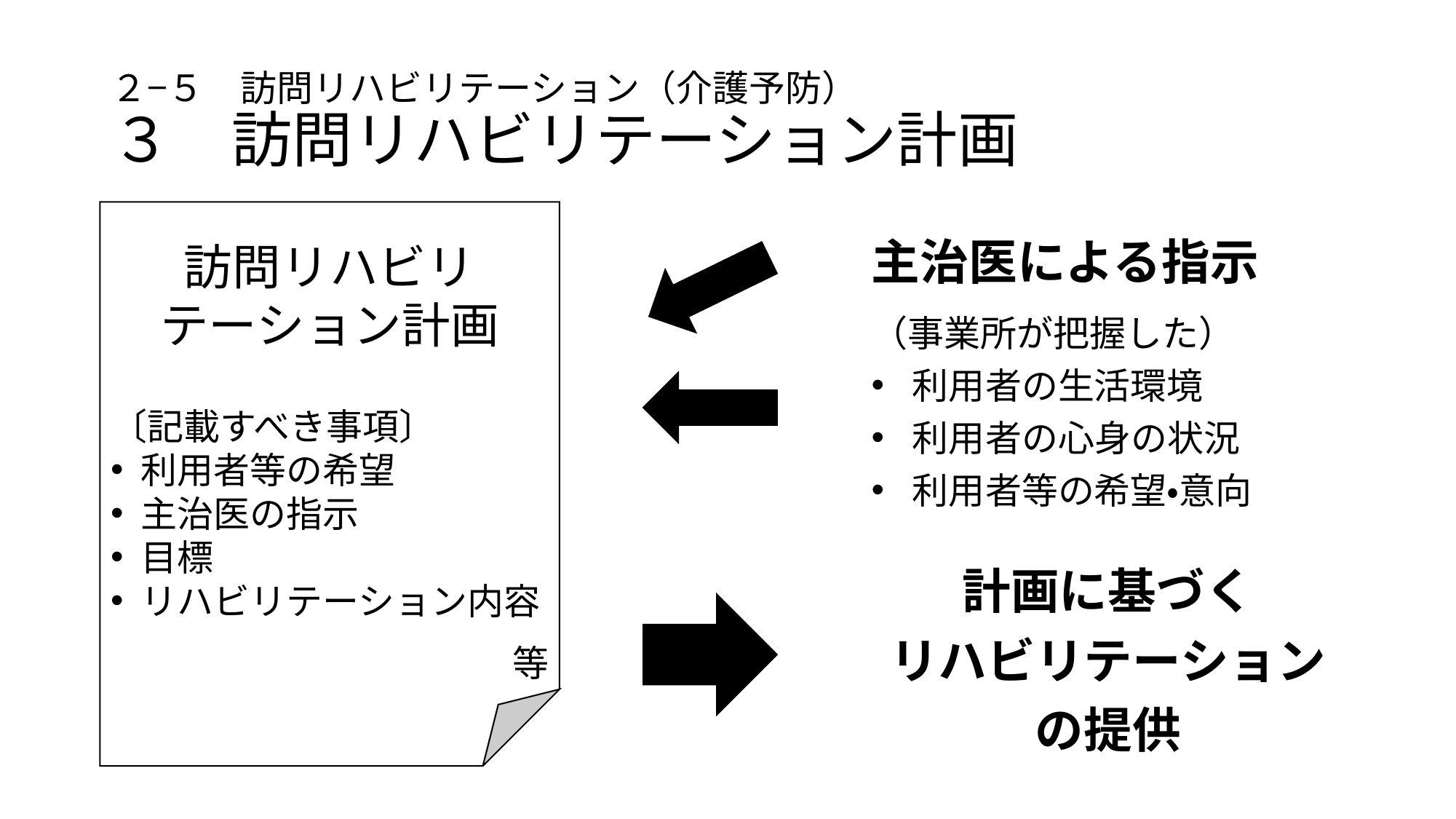

# ２−５　訪問リハビリテーション（介護予防） ３　訪問リハビリテーション計画
訪問リハビリ
テーション計画

〔記載すべき事項〕
利用者等の希望
主治医の指示
目標
リハビリテーション内容
等
主治医による指示

（事業所が把握した）
利用者の生活環境
利用者の心身の状況
利用者等の希望・意向

計画に基づく
リハビリテーションの提供